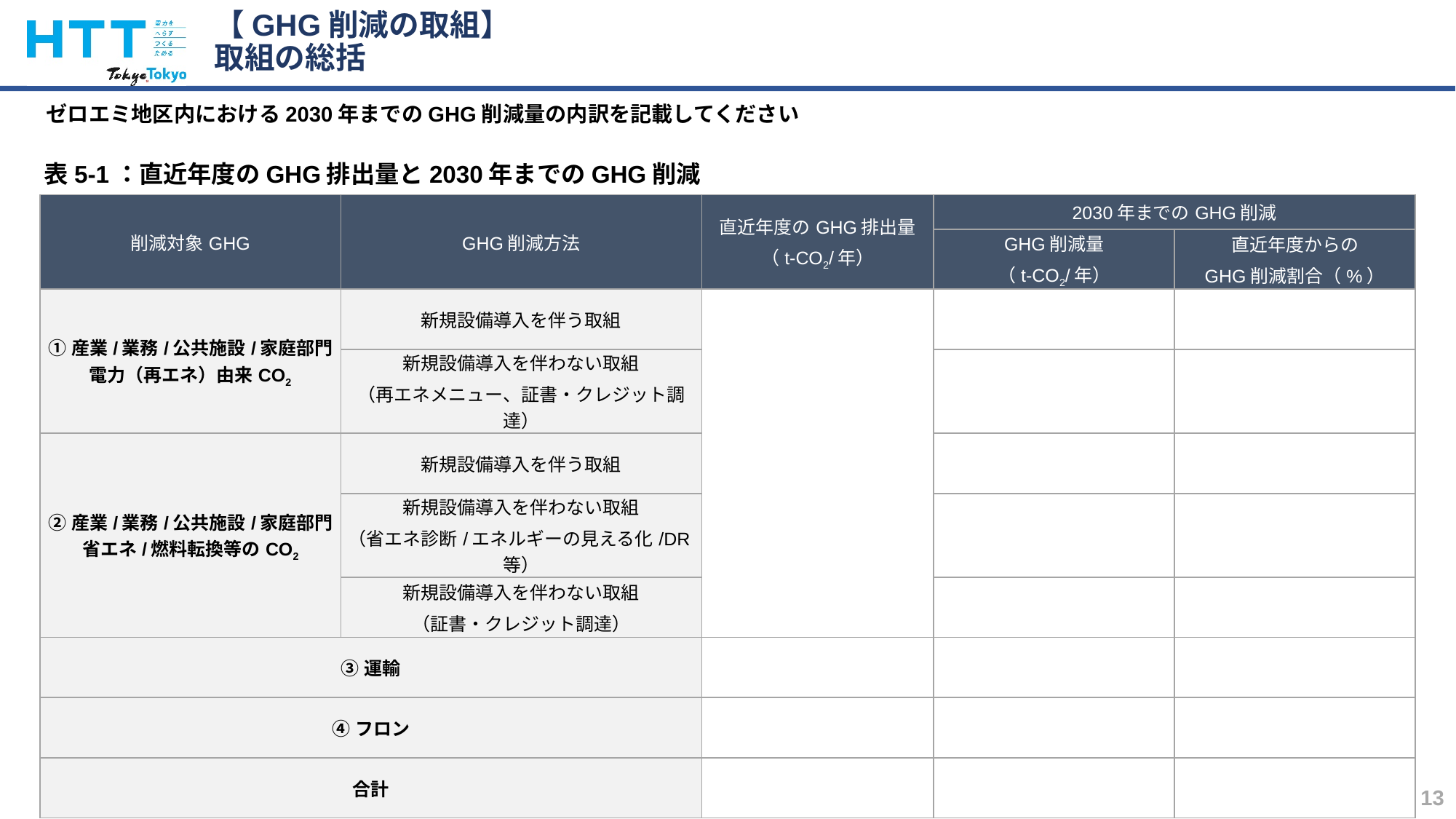

# 【GHG削減の取組】 取組の総括
ゼロエミ地区内における2030年までのGHG削減量の内訳を記載してください
表5-1：直近年度のGHG排出量と2030年までのGHG削減
| 削減対象GHG | GHG削減方法 | 直近年度のGHG排出量 （t-CO2/年） | 2030年までのGHG削減 |  |
| --- | --- | --- | --- | --- |
|  |  |  | GHG削減量 （t-CO2/年） | 直近年度からの GHG削減割合（%） |
| ①産業/業務/公共施設/家庭部門 電力（再エネ）由来CO2 | 新規設備導入を伴う取組 |  |  |  |
|  | 新規設備導入を伴わない取組 （再エネメニュー、証書・クレジット調達） |  |  |  |
| ②産業/業務/公共施設/家庭部門 省エネ/燃料転換等のCO2 | 新規設備導入を伴う取組 |  |  |  |
|  | 新規設備導入を伴わない取組 （省エネ診断/エネルギーの見える化/DR等） |  |  |  |
|  | 新規設備導入を伴わない取組 （証書・クレジット調達） |  |  |  |
| ③運輸 |  |  |  |  |
| ④フロン |  |  |  |  |
| 合計 |  |  |  |  |
13